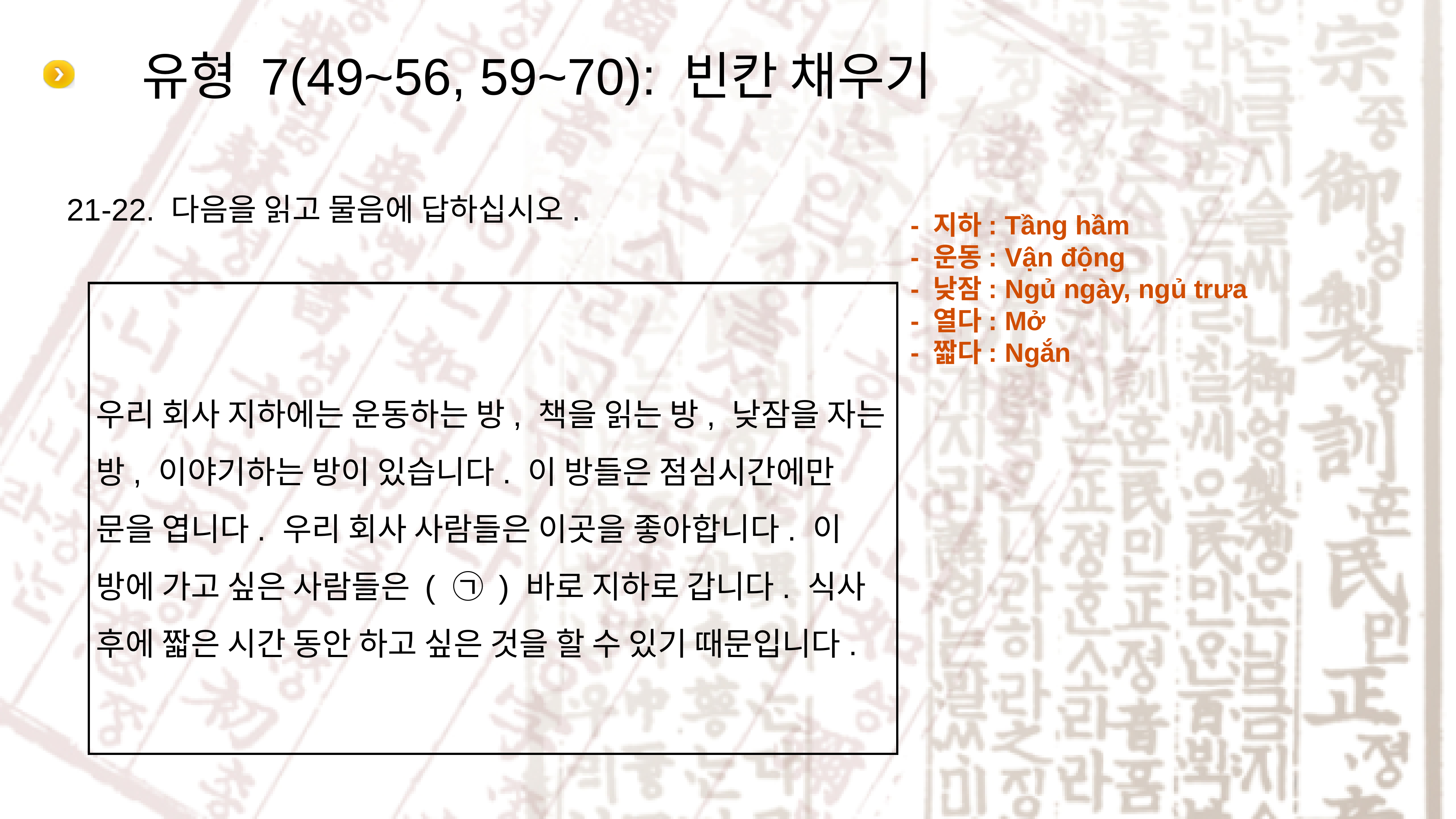

# 유형 7(49~56, 59~70): 빈칸 채우기
21-22. 다음을 읽고 물음에 답하십시오.
- 지하: Tầng hầm
- 운동: Vận động
- 낮잠: Ngủ ngày, ngủ trưa
- 열다: Mở
- 짧다: Ngắn

우리 회사 지하에는 운동하는 방, 책을 읽는 방, 낮잠을 자는 방, 이야기하는 방이 있습니다. 이 방들은 점심시간에만 문을 엽니다. 우리 회사 사람들은 이곳을 좋아합니다. 이 방에 가고 싶은 사람들은 ( ㉠ ) 바로 지하로 갑니다. 식사 후에 짧은 시간 동안 하고 싶은 것을 할 수 있기 때문입니다.